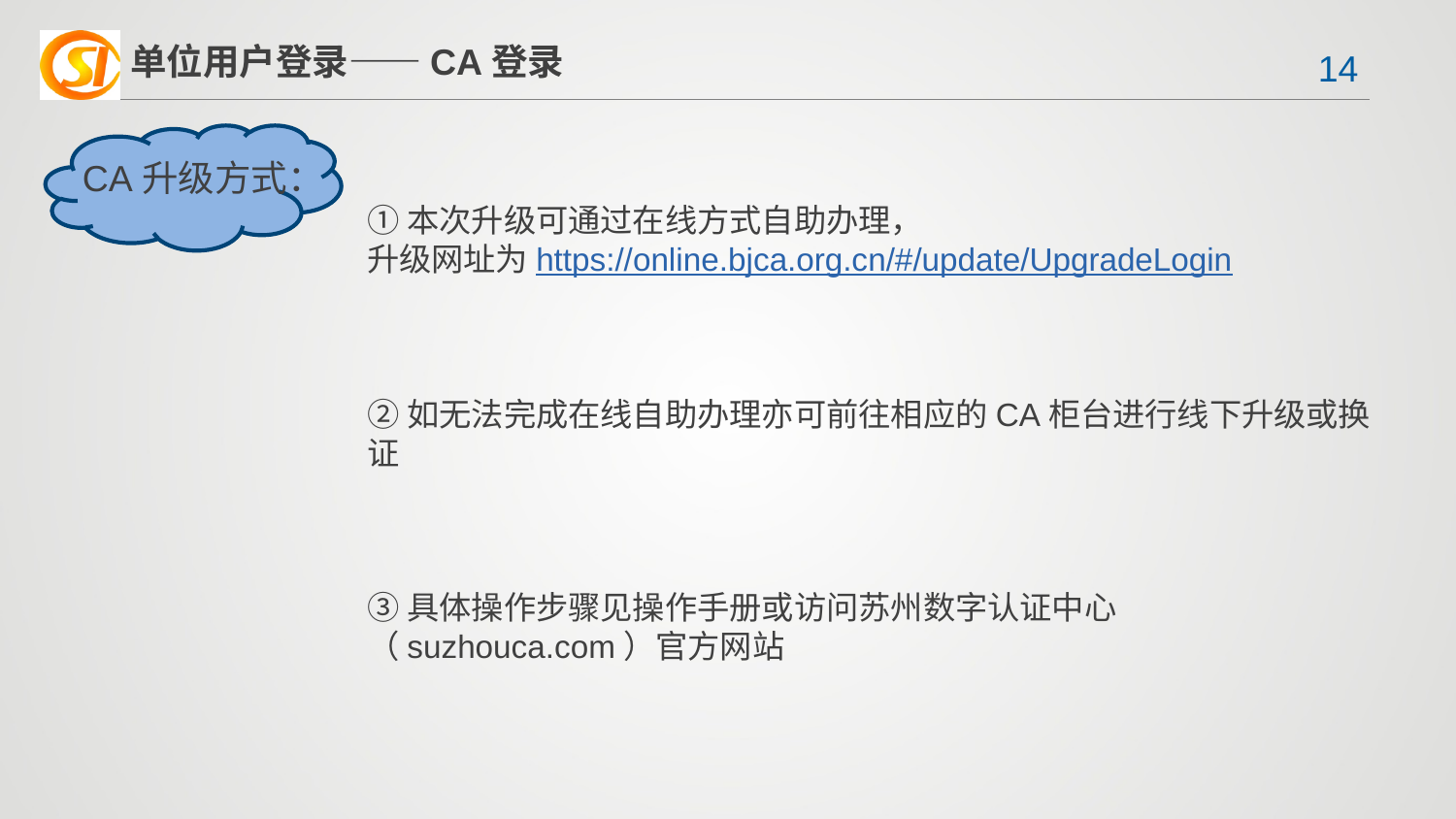

单位用户登录——CA登录

CA升级方式：
①本次升级可通过在线方式自助办理，
升级网址为https://online.bjca.org.cn/#/update/UpgradeLogin

②如无法完成在线自助办理亦可前往相应的CA柜台进行线下升级或换证

③具体操作步骤见操作手册或访问苏州数字认证中心（suzhouca.com）官方网站